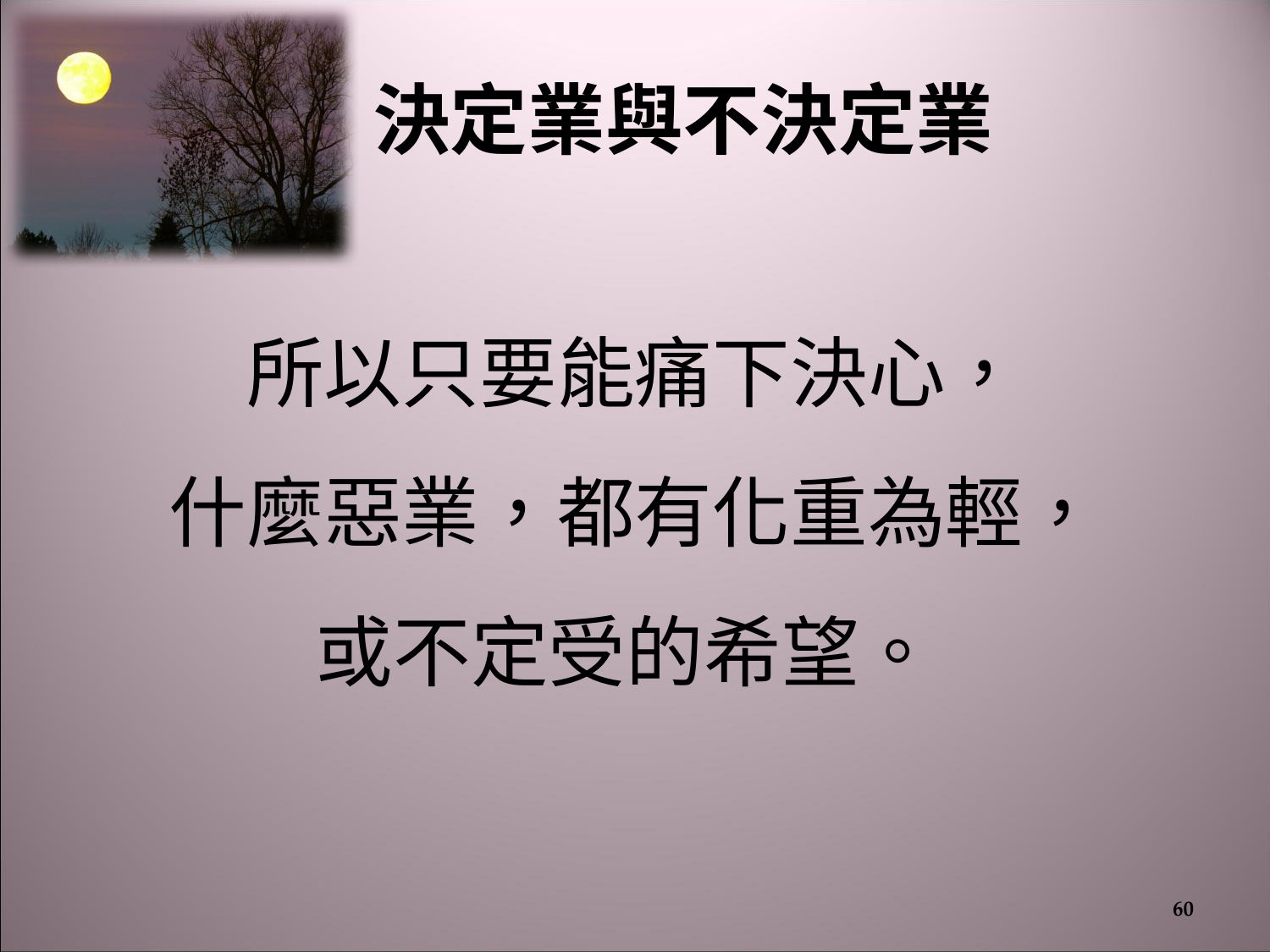

# 決定業與不決定業
所以只要能痛下決心，
什麼惡業，都有化重為輕，
或不定受的希望。
60